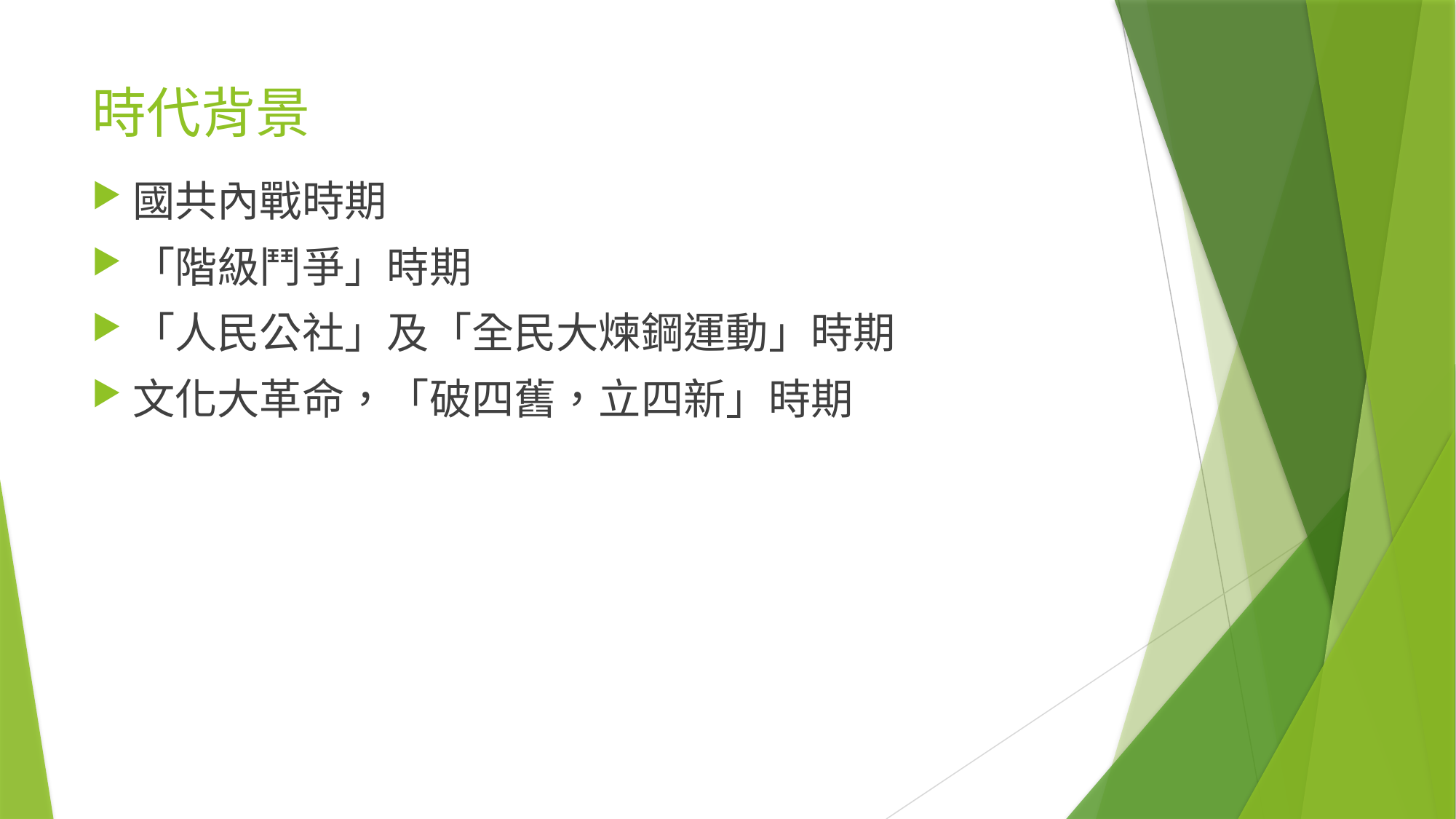

# 時代背景
國共內戰時期
「階級鬥爭」時期
「人民公社」及「全民大煉鋼運動」時期
文化大革命，「破四舊，立四新」時期